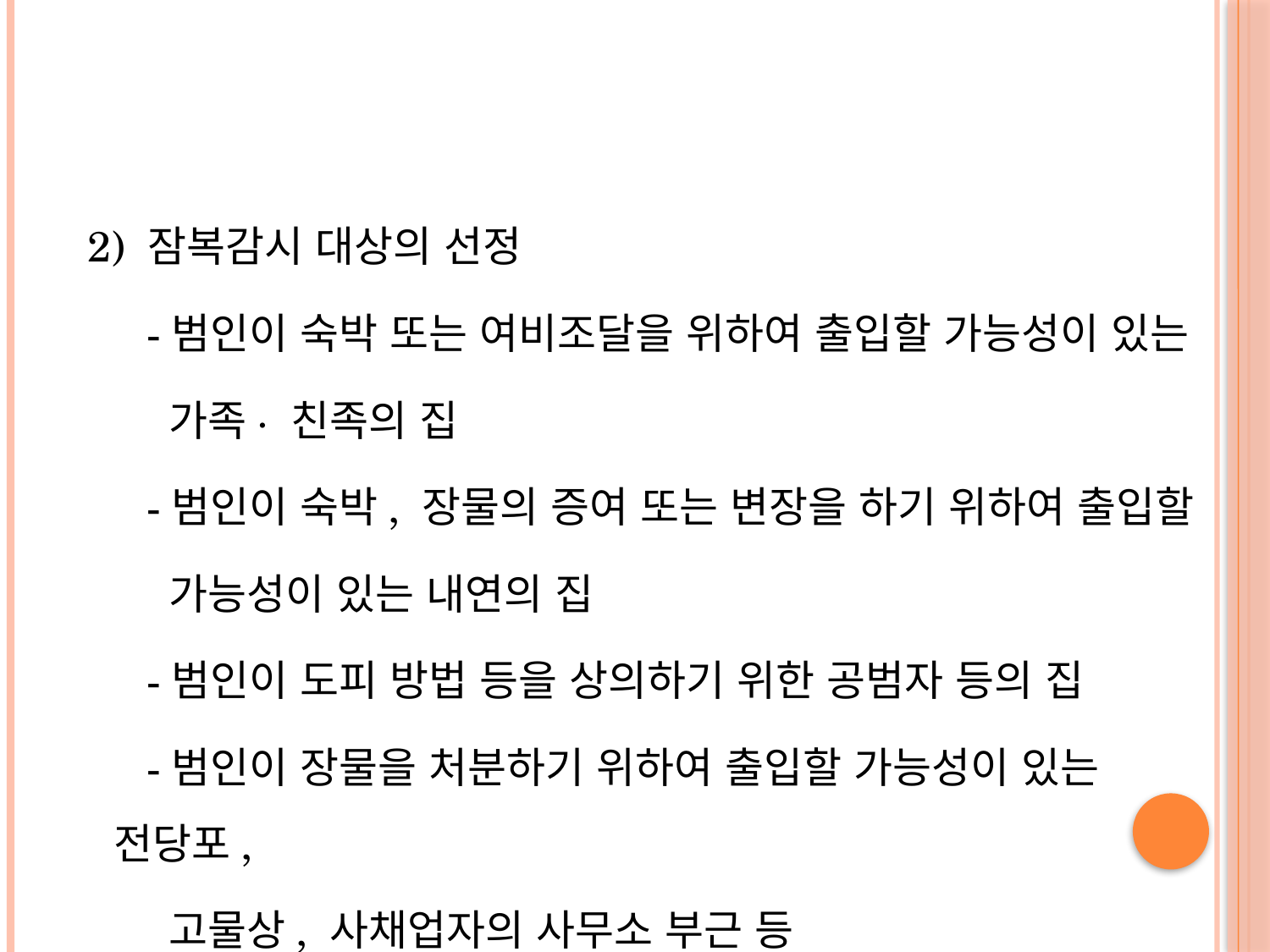

#
 2) 잠복감시 대상의 선정
      -범인이 숙박 또는 여비조달을 위하여 출입할 가능성이 있는
       가족· 친족의 집
      -범인이 숙박, 장물의 증여 또는 변장을 하기 위하여 출입할
       가능성이 있는 내연의 집
      -범인이 도피 방법 등을 상의하기 위한 공범자 등의 집
      -범인이 장물을 처분하기 위하여 출입할 가능성이 있는 전당포,
       고물상, 사채업자의 사무소 부근 등